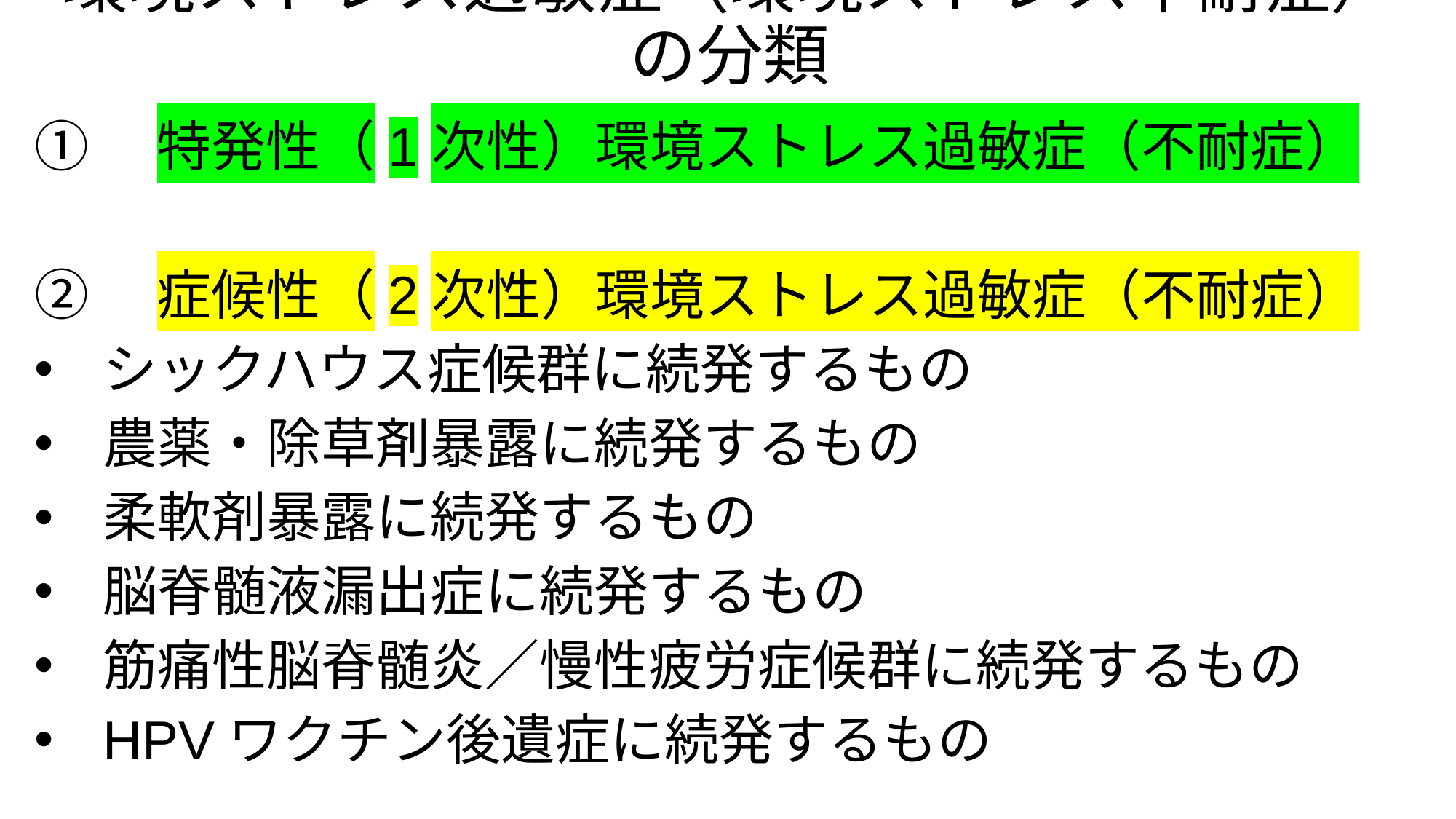

# 環境ストレス過敏症（環境ストレス不耐症）の分類
①　特発性（1次性）環境ストレス過敏症（不耐症）

②　症候性（2次性）環境ストレス過敏症（不耐症）
シックハウス症候群に続発するもの
農薬・除草剤暴露に続発するもの
柔軟剤暴露に続発するもの
脳脊髄液漏出症に続発するもの
筋痛性脳脊髄炎／慢性疲労症候群に続発するもの
HPVワクチン後遺症に続発するもの